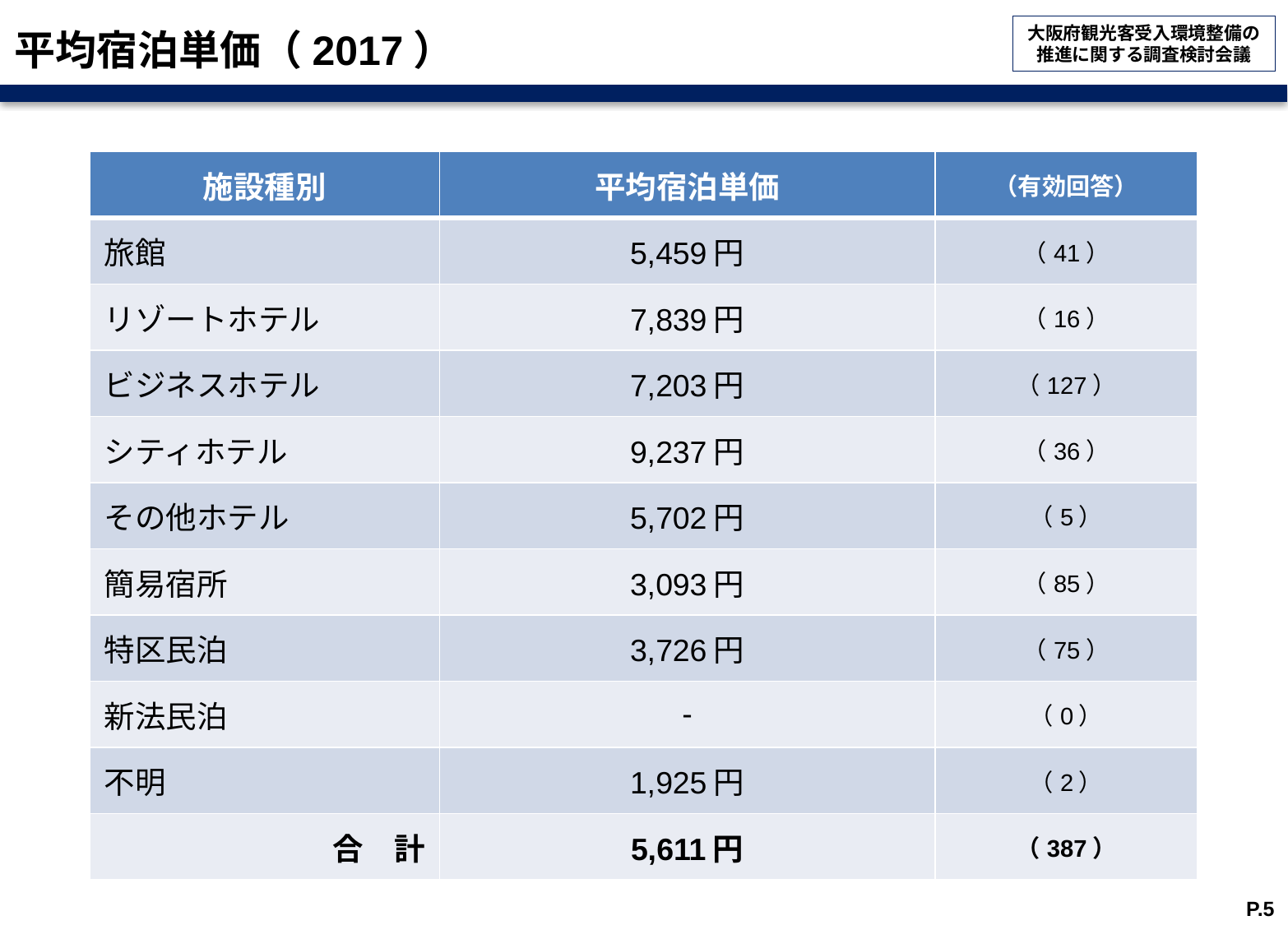

# 平均宿泊単価（2017）
| 施設種別 | 平均宿泊単価 | （有効回答） |
| --- | --- | --- |
| 旅館 | 5,459円 | （41） |
| リゾートホテル | 7,839円 | （16） |
| ビジネスホテル | 7,203円 | （127） |
| シティホテル | 9,237円 | （36） |
| その他ホテル | 5,702円 | （5） |
| 簡易宿所 | 3,093円 | （85） |
| 特区民泊 | 3,726円 | （75） |
| 新法民泊 | ‐ | （0） |
| 不明 | 1,925円 | （2） |
| 合　計 | 5,611円 | （387） |
P.5